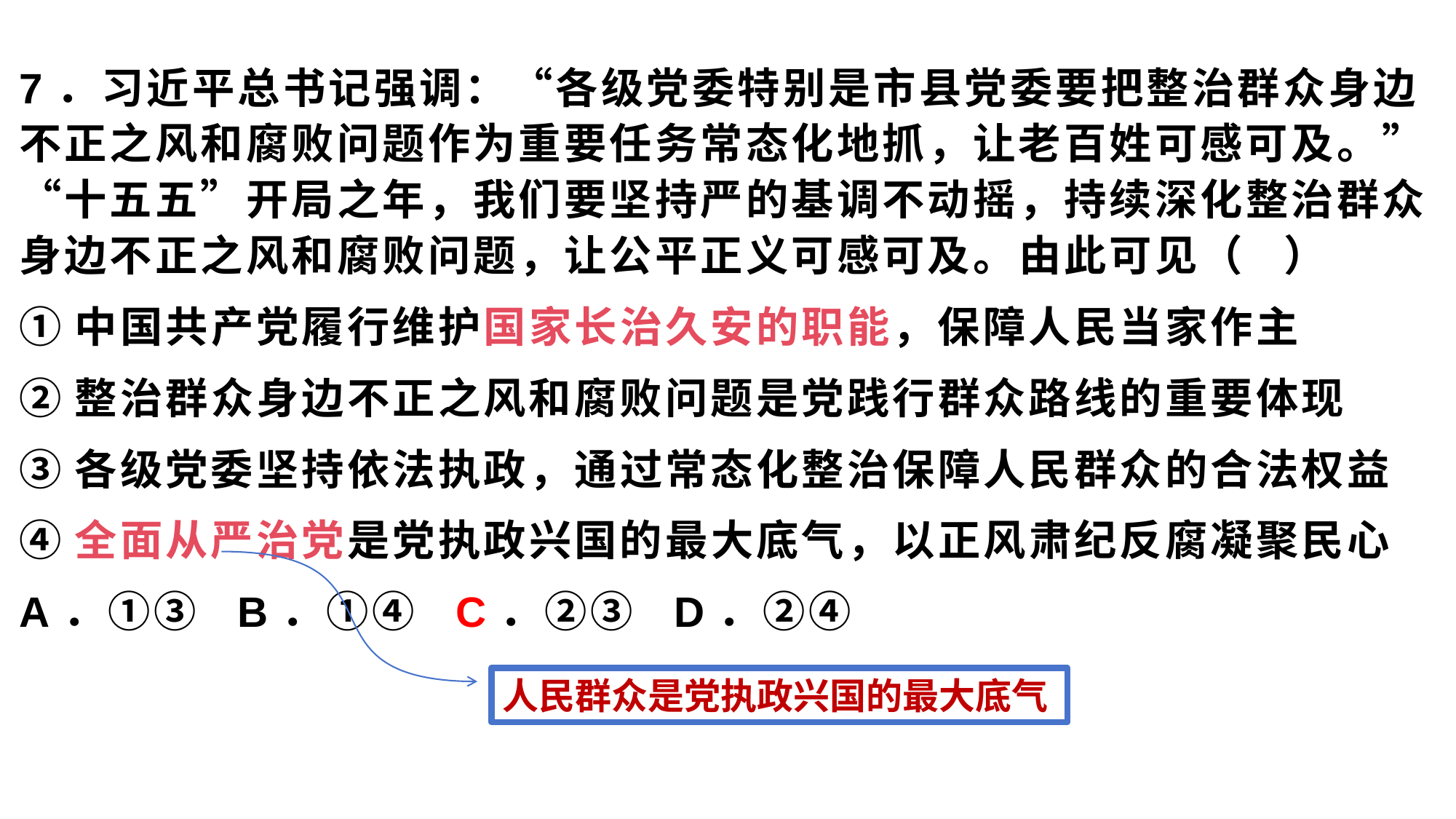

7．习近平总书记强调：“各级党委特别是市县党委要把整治群众身边不正之风和腐败问题作为重要任务常态化地抓，让老百姓可感可及。”“十五五”开局之年，我们要坚持严的基调不动摇，持续深化整治群众身边不正之风和腐败问题，让公平正义可感可及。由此可见（   ）
①中国共产党履行维护国家长治久安的职能，保障人民当家作主
②整治群众身边不正之风和腐败问题是党践行群众路线的重要体现
③各级党委坚持依法执政，通过常态化整治保障人民群众的合法权益
④全面从严治党是党执政兴国的最大底气，以正风肃纪反腐凝聚民心
A．①③	B．①④	C．②③	D．②④
人民群众是党执政兴国的最大底气